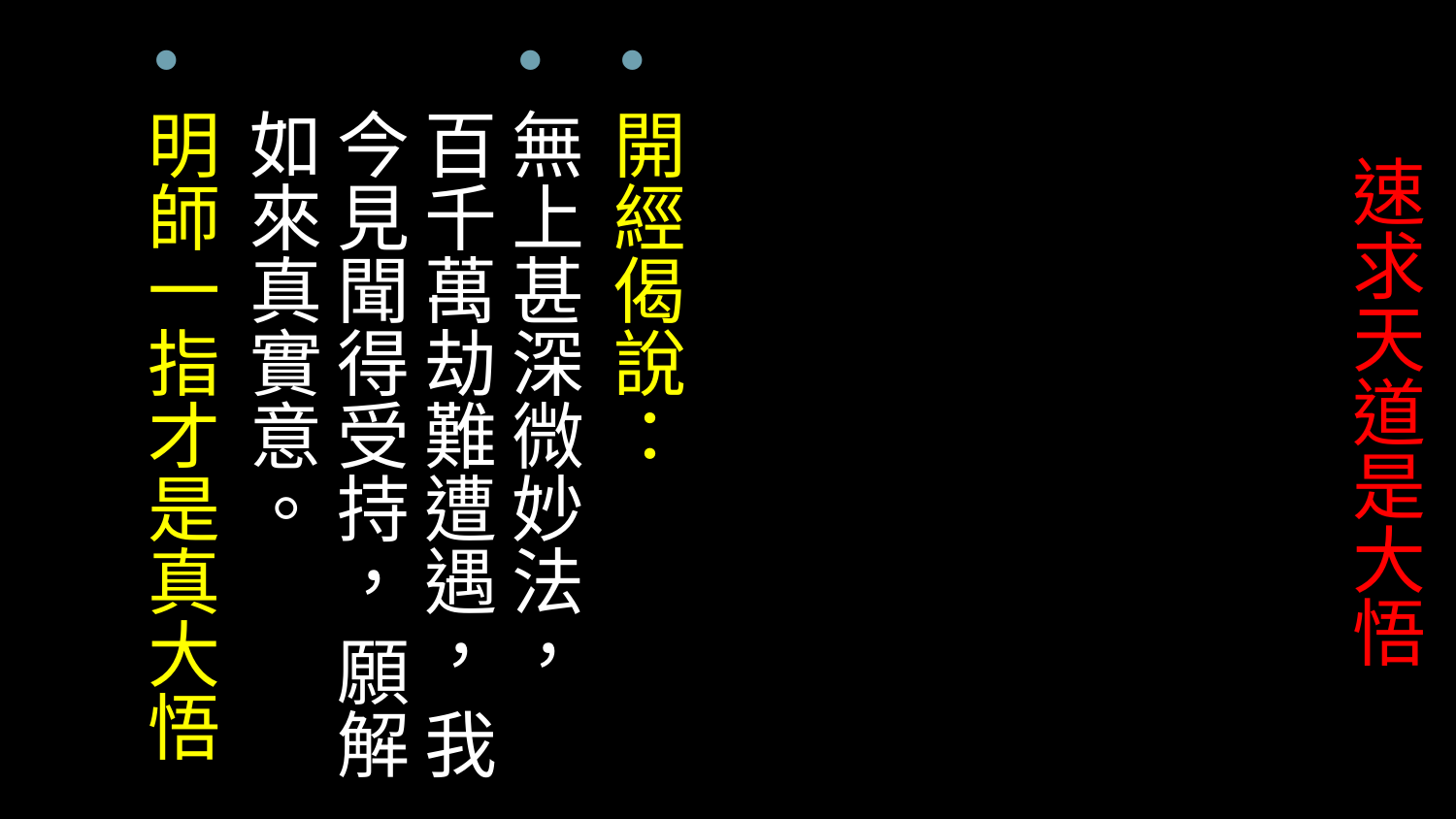

# 速求天道是大悟
開經偈說：
無上甚深微妙法，  百千萬劫難遭遇， 我今見聞得受持， 願解如來真實意。
明師一指才是真大悟